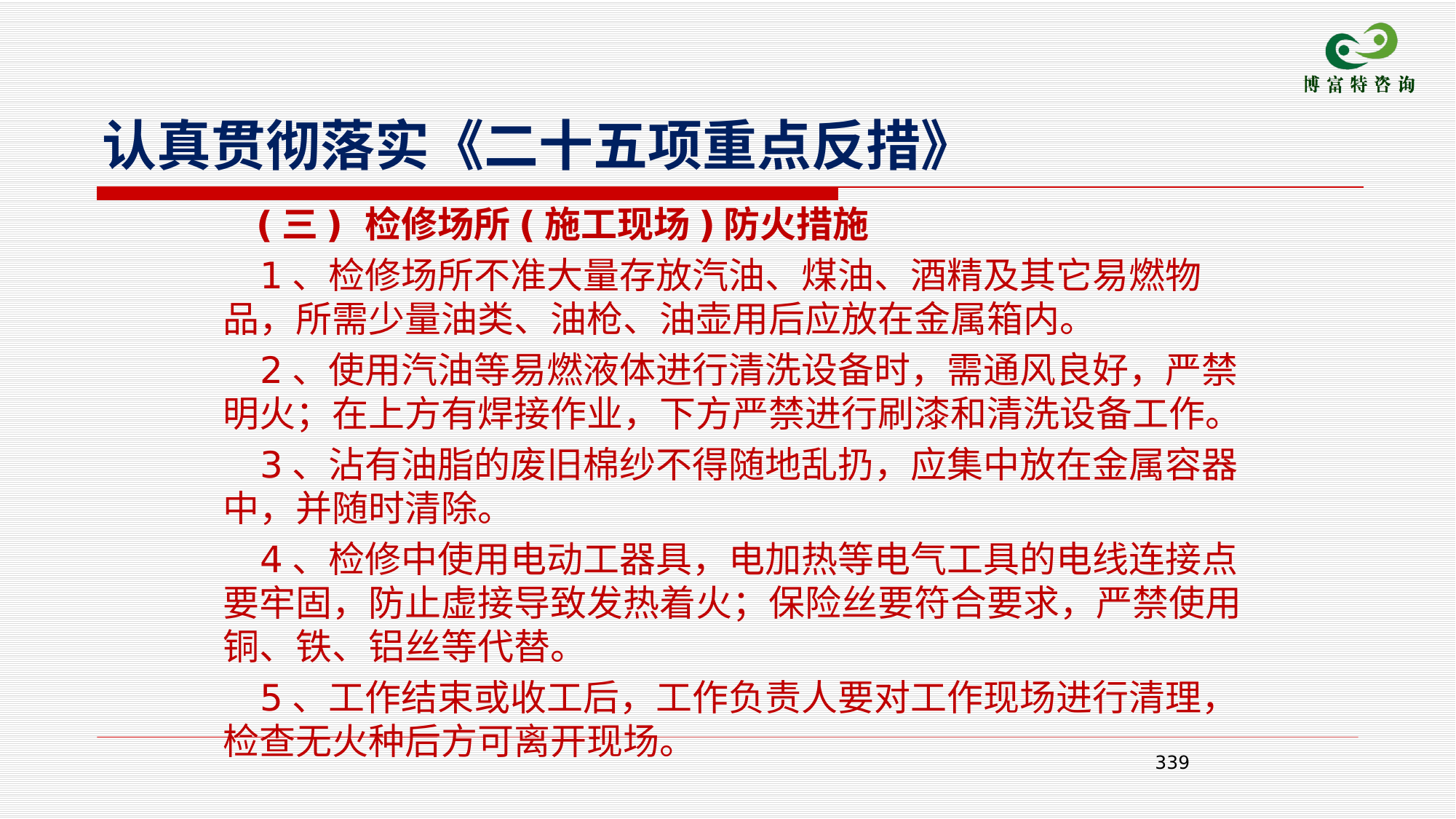

认真贯彻落实《二十五项重点反措》
       (三) 检修场所(施工现场)防火措施
        1、检修场所不准大量存放汽油、煤油、酒精及其它易燃物品，所需少量油类、油枪、油壶用后应放在金属箱内。
        2、使用汽油等易燃液体进行清洗设备时，需通风良好，严禁明火；在上方有焊接作业，下方严禁进行刷漆和清洗设备工作。
        3、沾有油脂的废旧棉纱不得随地乱扔，应集中放在金属容器中，并随时清除。
        4、检修中使用电动工器具，电加热等电气工具的电线连接点要牢固，防止虚接导致发热着火；保险丝要符合要求，严禁使用铜、铁、铝丝等代替。
        5、工作结束或收工后，工作负责人要对工作现场进行清理，检查无火种后方可离开现场。

339